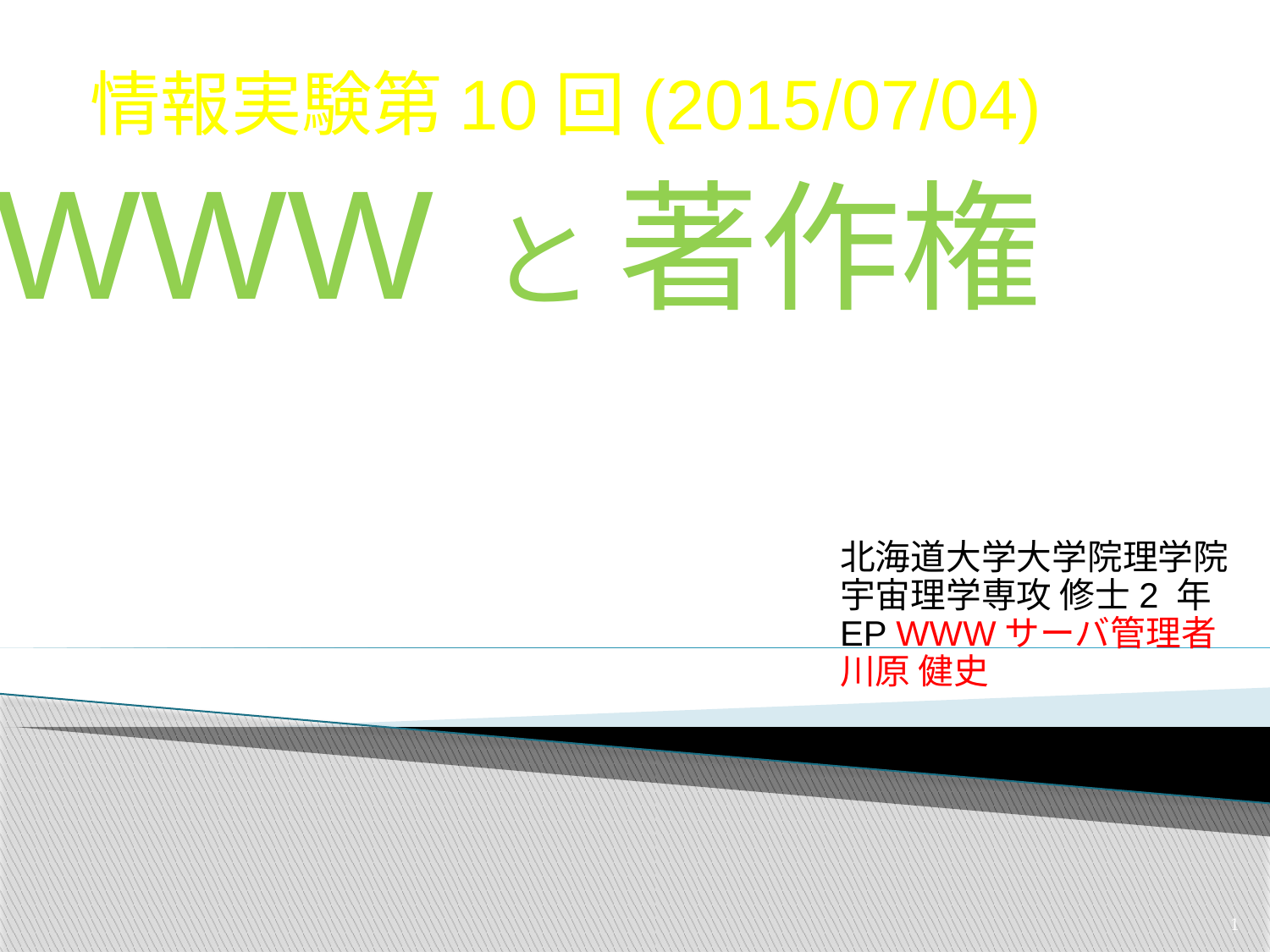

# 情報実験第10回(2015/07/04) WWW と 著作権
北海道大学大学院理学院
宇宙理学専攻 修士2 年
EP WWWサーバ管理者
川原 健史
1